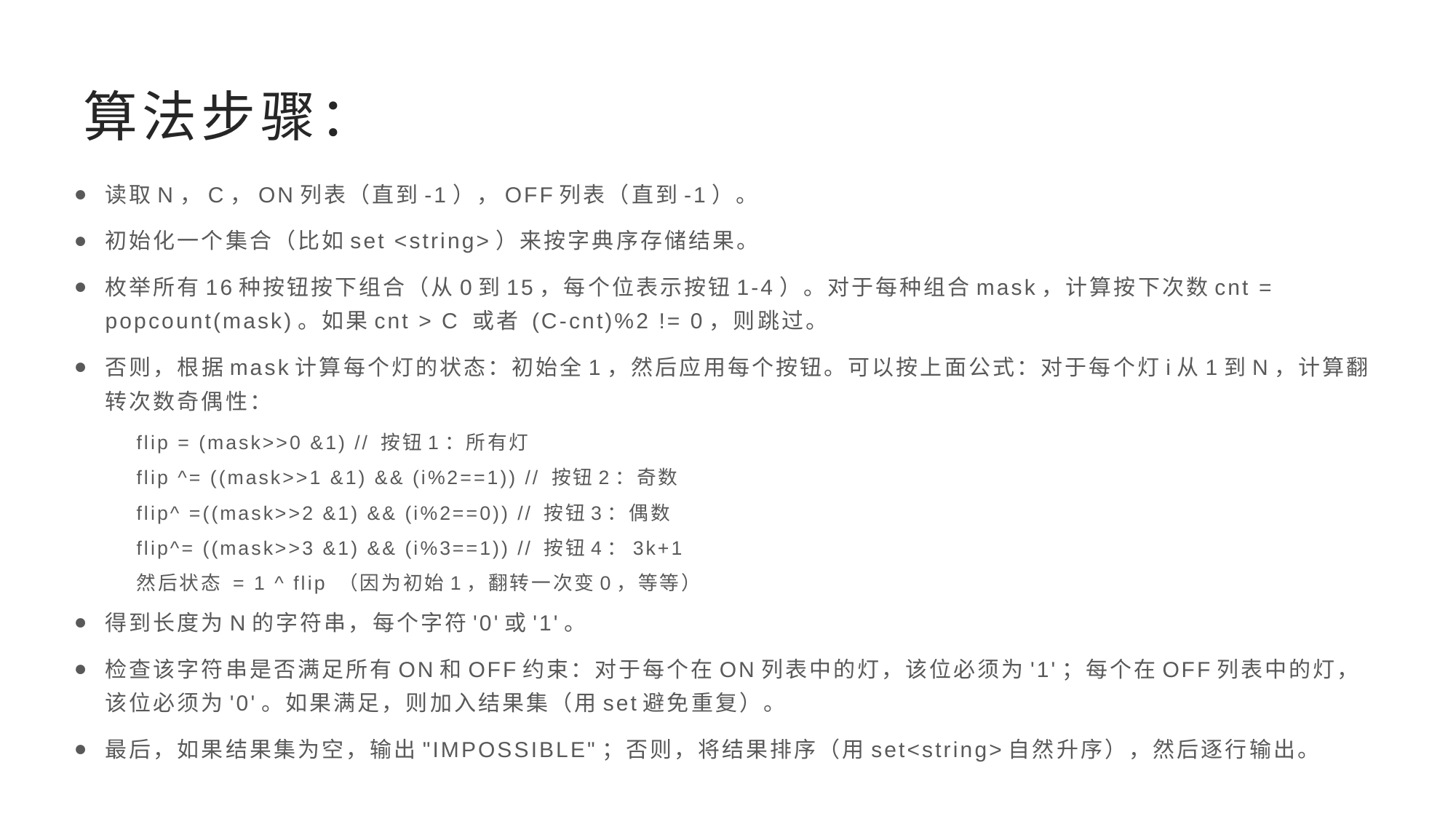

# 算法步骤：
读取N，C，ON列表（直到-1），OFF列表（直到-1）。
初始化一个集合（比如set <string>）来按字典序存储结果。
枚举所有16种按钮按下组合（从0到15，每个位表示按钮1-4）。对于每种组合mask，计算按下次数cnt = popcount(mask)。如果cnt > C 或者 (C-cnt)%2 != 0，则跳过。
否则，根据mask计算每个灯的状态：初始全1，然后应用每个按钮。可以按上面公式：对于每个灯i从1到N，计算翻转次数奇偶性：
flip = (mask>>0 &1) // 按钮1：所有灯
flip ^= ((mask>>1 &1) && (i%2==1)) // 按钮2：奇数
flip^ =((mask>>2 &1) && (i%2==0)) // 按钮3：偶数
flip^= ((mask>>3 &1) && (i%3==1)) // 按钮4：3k+1
然后状态 = 1 ^ flip （因为初始1，翻转一次变0，等等）
得到长度为N的字符串，每个字符'0'或'1'。
检查该字符串是否满足所有ON和OFF约束：对于每个在ON列表中的灯，该位必须为'1'；每个在OFF列表中的灯，该位必须为'0'。如果满足，则加入结果集（用set避免重复）。
最后，如果结果集为空，输出"IMPOSSIBLE"；否则，将结果排序（用set<string>自然升序），然后逐行输出。